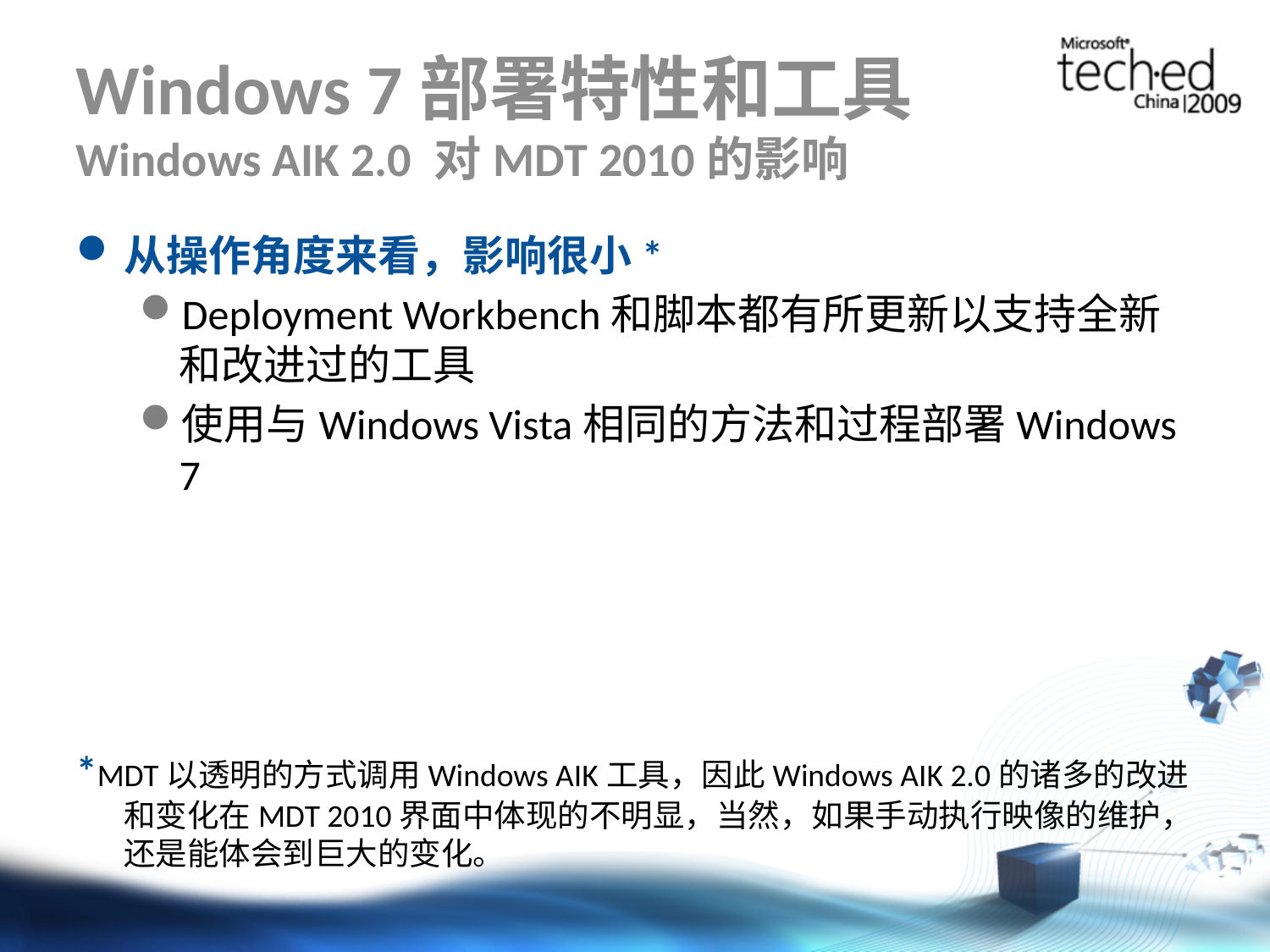

# Windows 7部署特性和工具 Windows AIK 2.0 对MDT 2010的影响
从操作角度来看，影响很小*
Deployment Workbench和脚本都有所更新以支持全新和改进过的工具
使用与Windows Vista相同的方法和过程部署Windows 7

*MDT以透明的方式调用Windows AIK工具，因此Windows AIK 2.0的诸多的改进和变化在MDT 2010界面中体现的不明显，当然，如果手动执行映像的维护，还是能体会到巨大的变化。